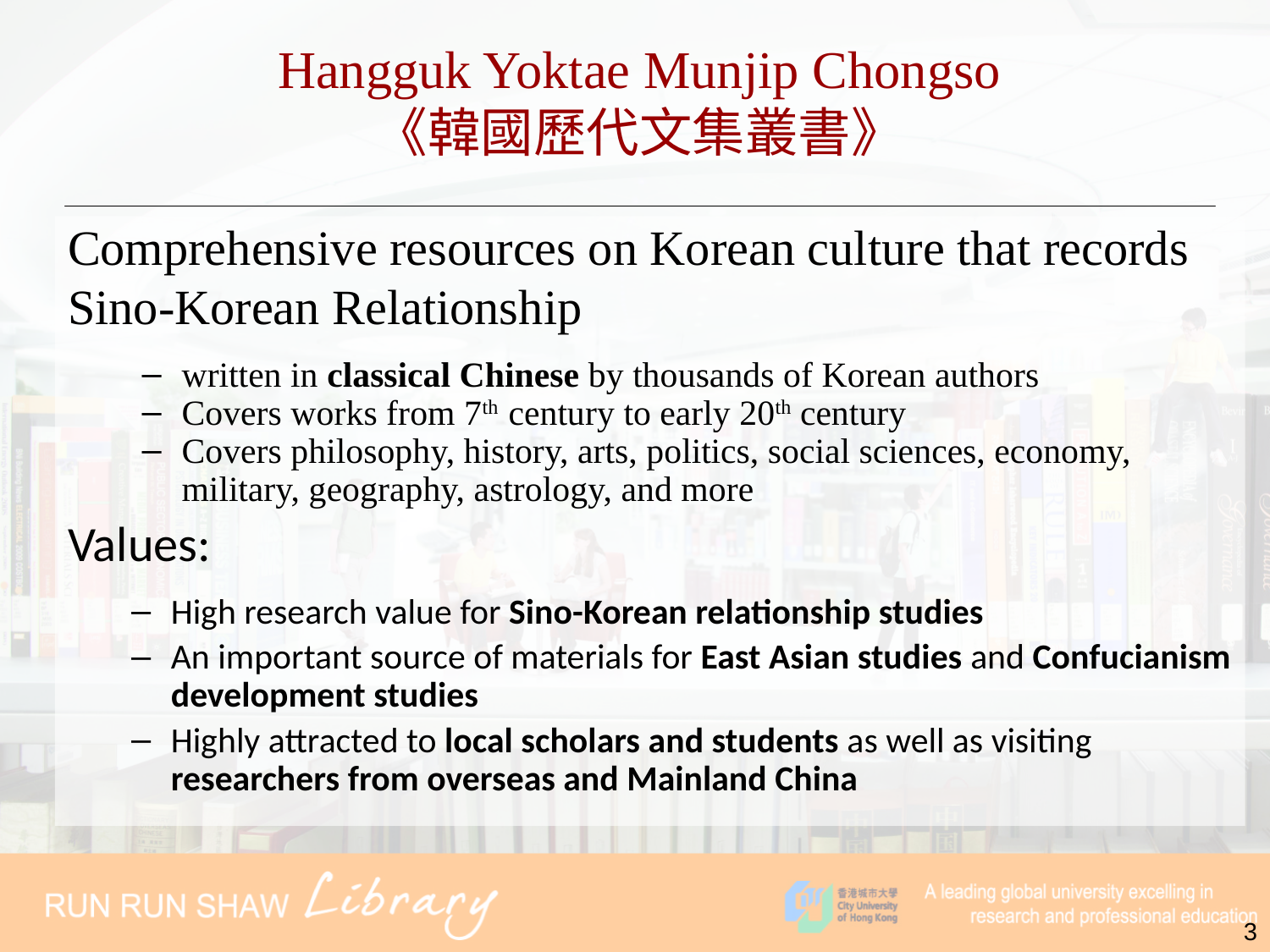

Hangguk Yoktae Munjip Chongso
《韓國歷代文集叢書》

Comprehensive resources on Korean culture that records Sino-Korean Relationship
written in classical Chinese by thousands of Korean authors
Covers works from 7th  century to early 20th century
Covers philosophy, history, arts, politics, social sciences, economy, military, geography, astrology, and more
Values:
High research value for Sino-Korean relationship studies
An important source of materials for East Asian studies and Confucianism development studies
Highly attracted to local scholars and students as well as visiting researchers from overseas and Mainland China

3